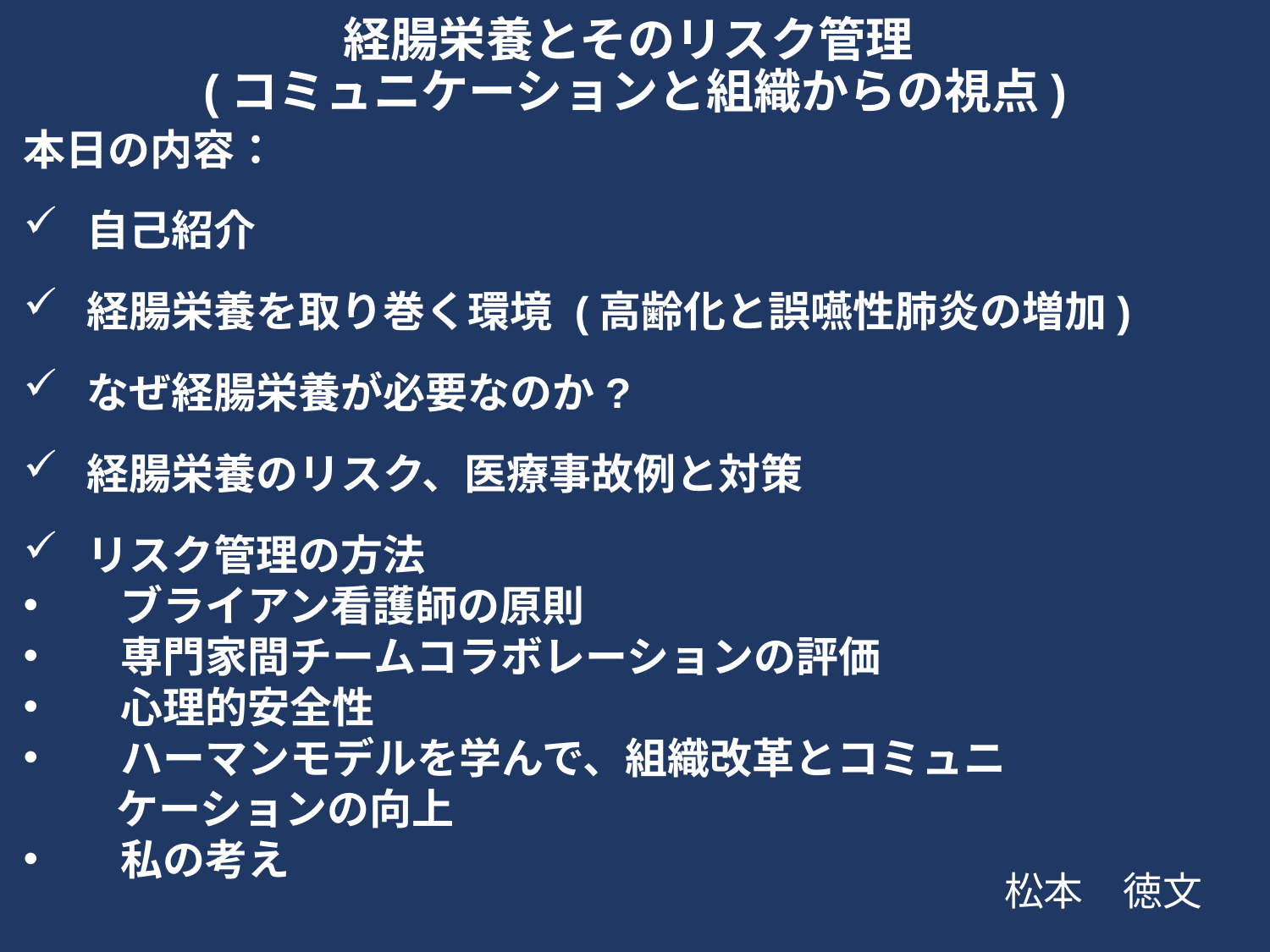

# 経腸栄養とそのリスク管理 (コミュニケーションと組織からの視点)
本日の内容：

自己紹介

経腸栄養を取り巻く環境 (高齢化と誤嚥性肺炎の増加)

なぜ経腸栄養が必要なのか?

経腸栄養のリスク、医療事故例と対策

リスク管理の方法
  ブライアン看護師の原則
  専門家間チームコラボレーションの評価
  心理的安全性
  ハーマンモデルを学んで、組織改革とコミュニ
       ケーションの向上
  私の考え

松本　徳文